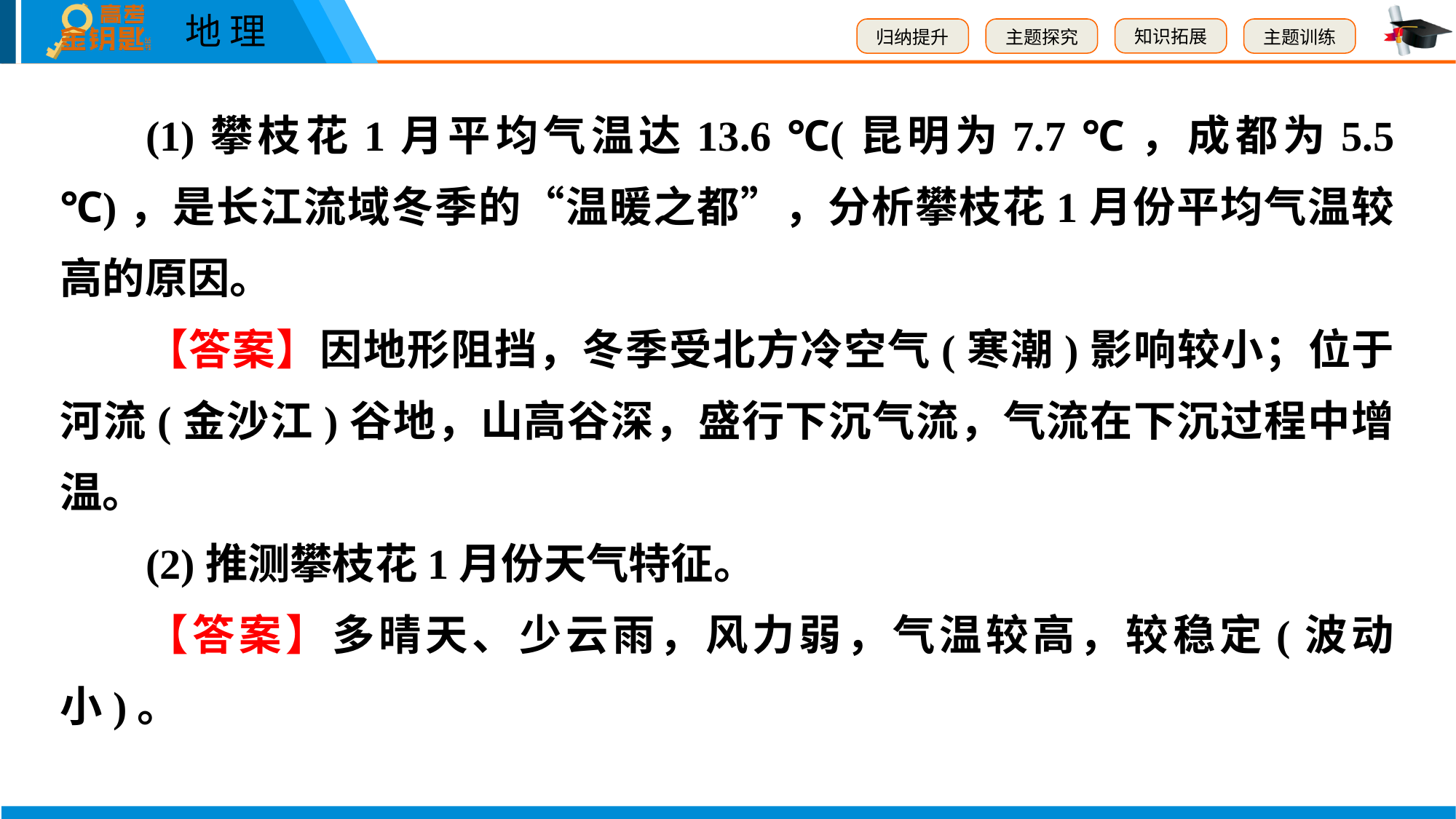

(1)攀枝花1月平均气温达13.6 ℃(昆明为7.7 ℃，成都为5.5 ℃)，是长江流域冬季的“温暖之都”，分析攀枝花1月份平均气温较高的原因。
【答案】因地形阻挡，冬季受北方冷空气(寒潮)影响较小；位于河流(金沙江)谷地，山高谷深，盛行下沉气流，气流在下沉过程中增温。
(2)推测攀枝花1月份天气特征。
【答案】多晴天、少云雨，风力弱，气温较高，较稳定(波动小)。